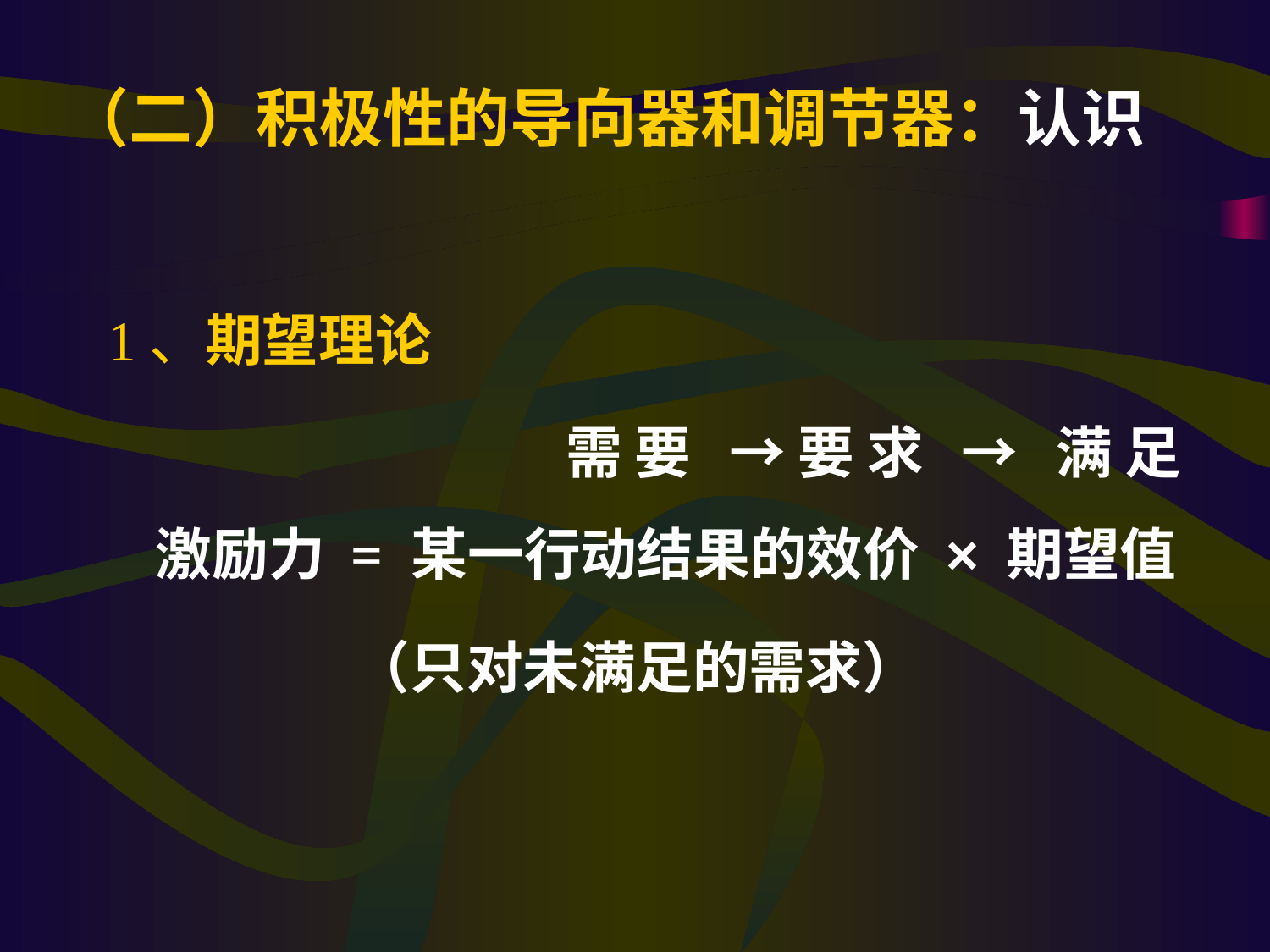

（二）积极性的导向器和调节器：认识
1、期望理论
                 需要 →要求 → 满足
激励力 = 某一行动结果的效价 × 期望值
                  （只对未满足的需求）
#